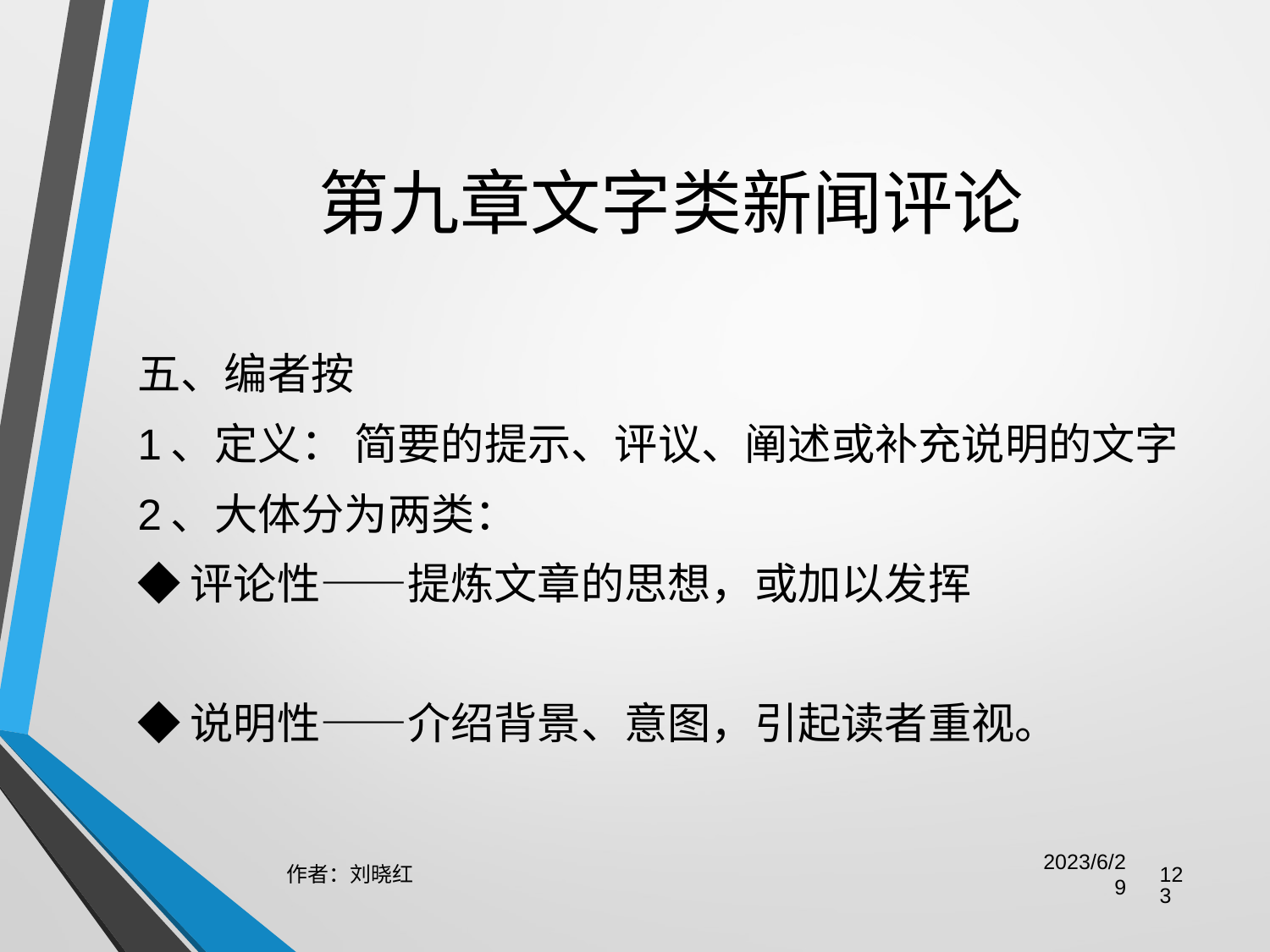

# 第九章文字类新闻评论
五、编者按
1、定义： 简要的提示、评议、阐述或补充说明的文字
2、大体分为两类：
◆评论性——提炼文章的思想，或加以发挥

◆说明性——介绍背景、意图，引起读者重视。
作者：刘晓红
2023/6/29
123